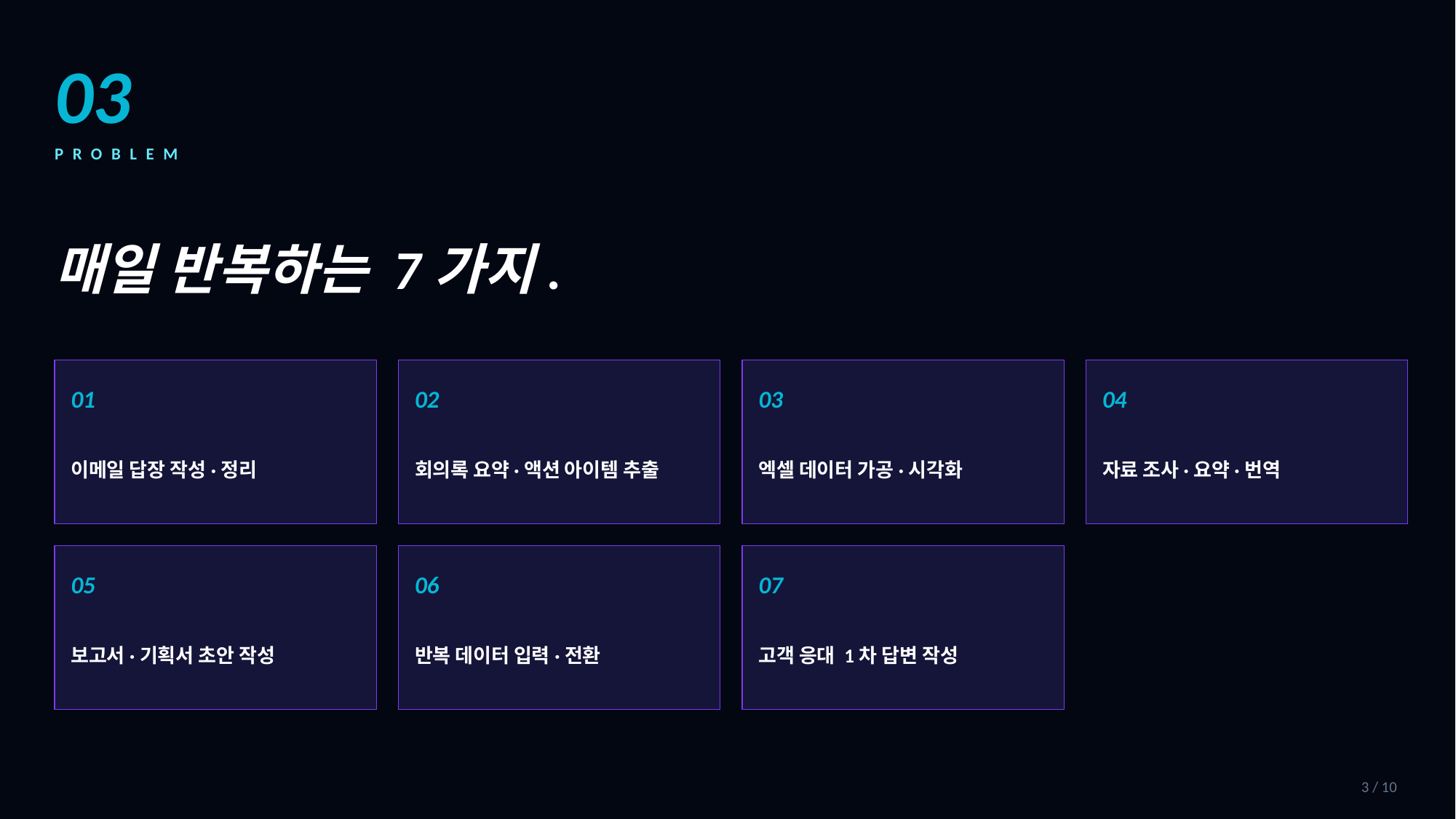

03
PROBLEM
매일 반복하는 7가지.

01
02
03
04
이메일 답장 작성·정리
회의록 요약·액션 아이템 추출
엑셀 데이터 가공·시각화
자료 조사·요약·번역

05
06
07
보고서·기획서 초안 작성
반복 데이터 입력·전환
고객 응대 1차 답변 작성
3 / 10